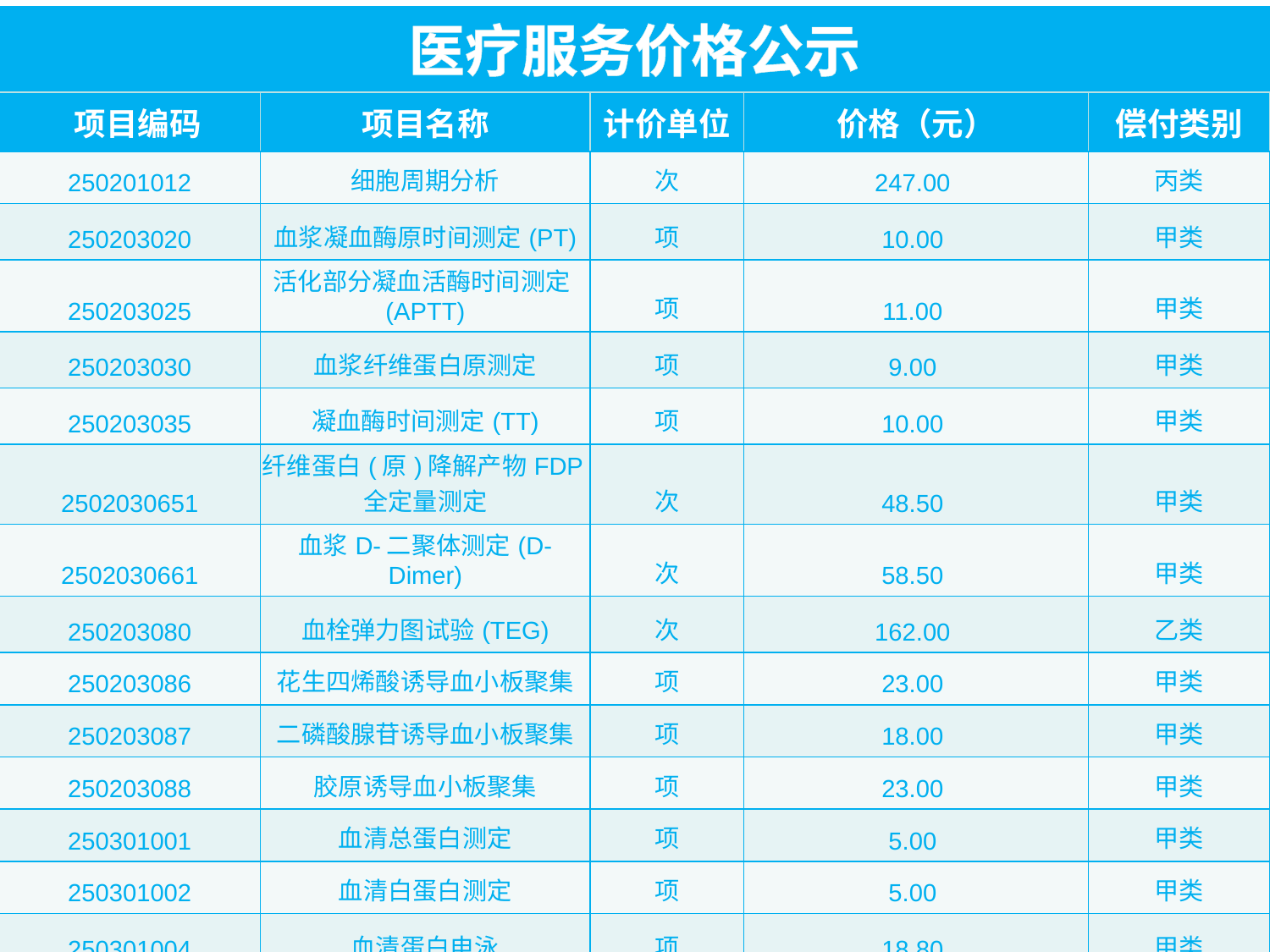

| 医疗服务价格公示 |  |  |  |  |
| --- | --- | --- | --- | --- |
| 项目编码 | 项目名称 | 计价单位 | 价格（元） | 偿付类别 |
| 250201012 | 细胞周期分析 | 次 | 247.00 | 丙类 |
| 250203020 | 血浆凝血酶原时间测定(PT) | 项 | 10.00 | 甲类 |
| 250203025 | 活化部分凝血活酶时间测定(APTT) | 项 | 11.00 | 甲类 |
| 250203030 | 血浆纤维蛋白原测定 | 项 | 9.00 | 甲类 |
| 250203035 | 凝血酶时间测定(TT) | 项 | 10.00 | 甲类 |
| 2502030651 | 纤维蛋白(原)降解产物FDP全定量测定 | 次 | 48.50 | 甲类 |
| 2502030661 | 血浆D-二聚体测定(D-Dimer) | 次 | 58.50 | 甲类 |
| 250203080 | 血栓弹力图试验(TEG) | 次 | 162.00 | 乙类 |
| 250203086 | 花生四烯酸诱导血小板聚集 | 项 | 23.00 | 甲类 |
| 250203087 | 二磷酸腺苷诱导血小板聚集 | 项 | 18.00 | 甲类 |
| 250203088 | 胶原诱导血小板聚集 | 项 | 23.00 | 甲类 |
| 250301001 | 血清总蛋白测定 | 项 | 5.00 | 甲类 |
| 250301002 | 血清白蛋白测定 | 项 | 5.00 | 甲类 |
| 250301004 | 血清蛋白电泳 | 项 | 18.80 | 甲类 |